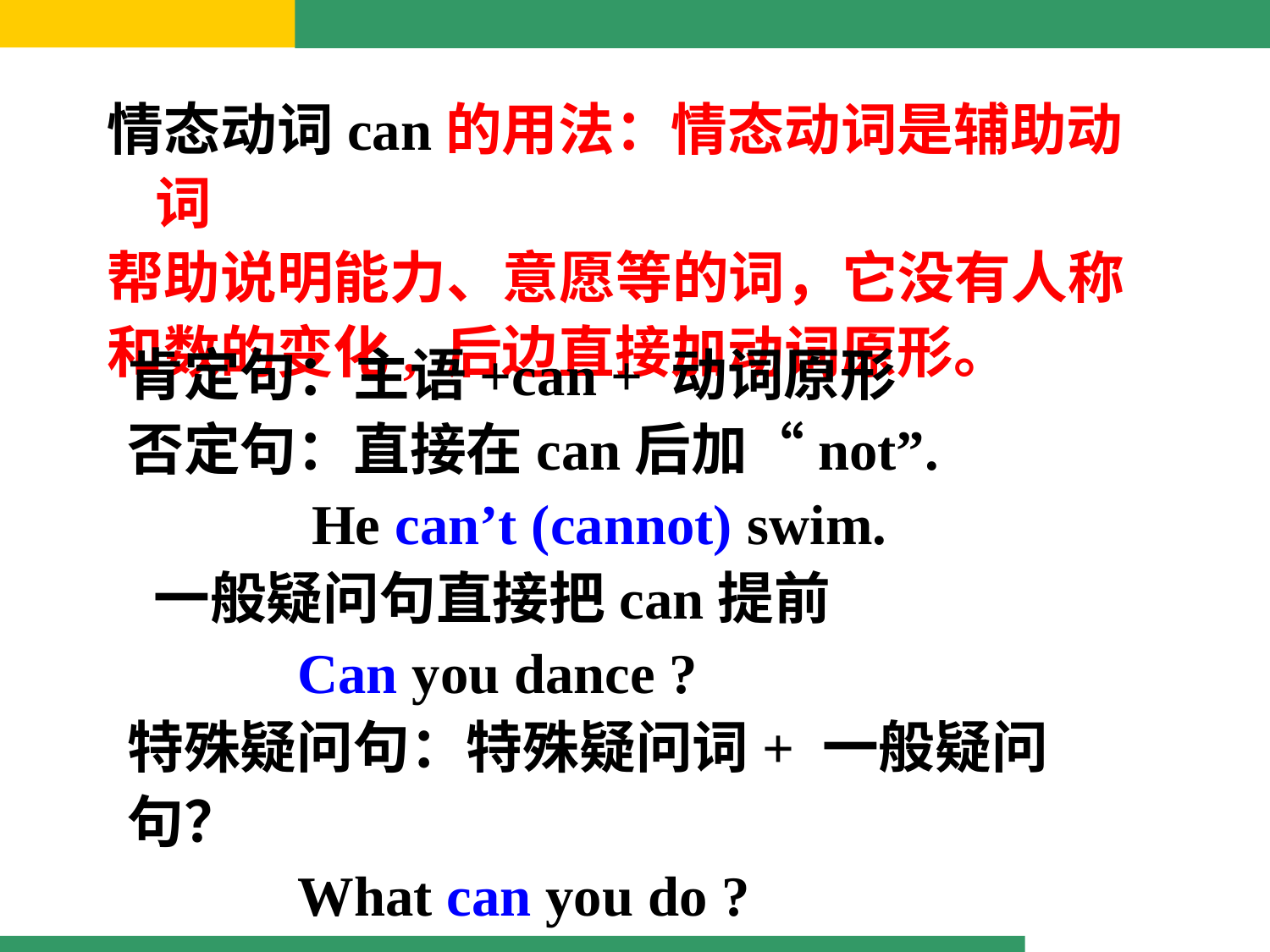

情态动词can的用法：情态动词是辅助动词
帮助说明能力、意愿等的词，它没有人称
和数的变化, 后边直接加动词原形。
肯定句：主语+can + 动词原形
否定句：直接在can后加“not”.
             He can’t (cannot) swim.
 一般疑问句直接把can提前
            Can you dance ?
特殊疑问句：特殊疑问词+ 一般疑问句？
            What can you do ?